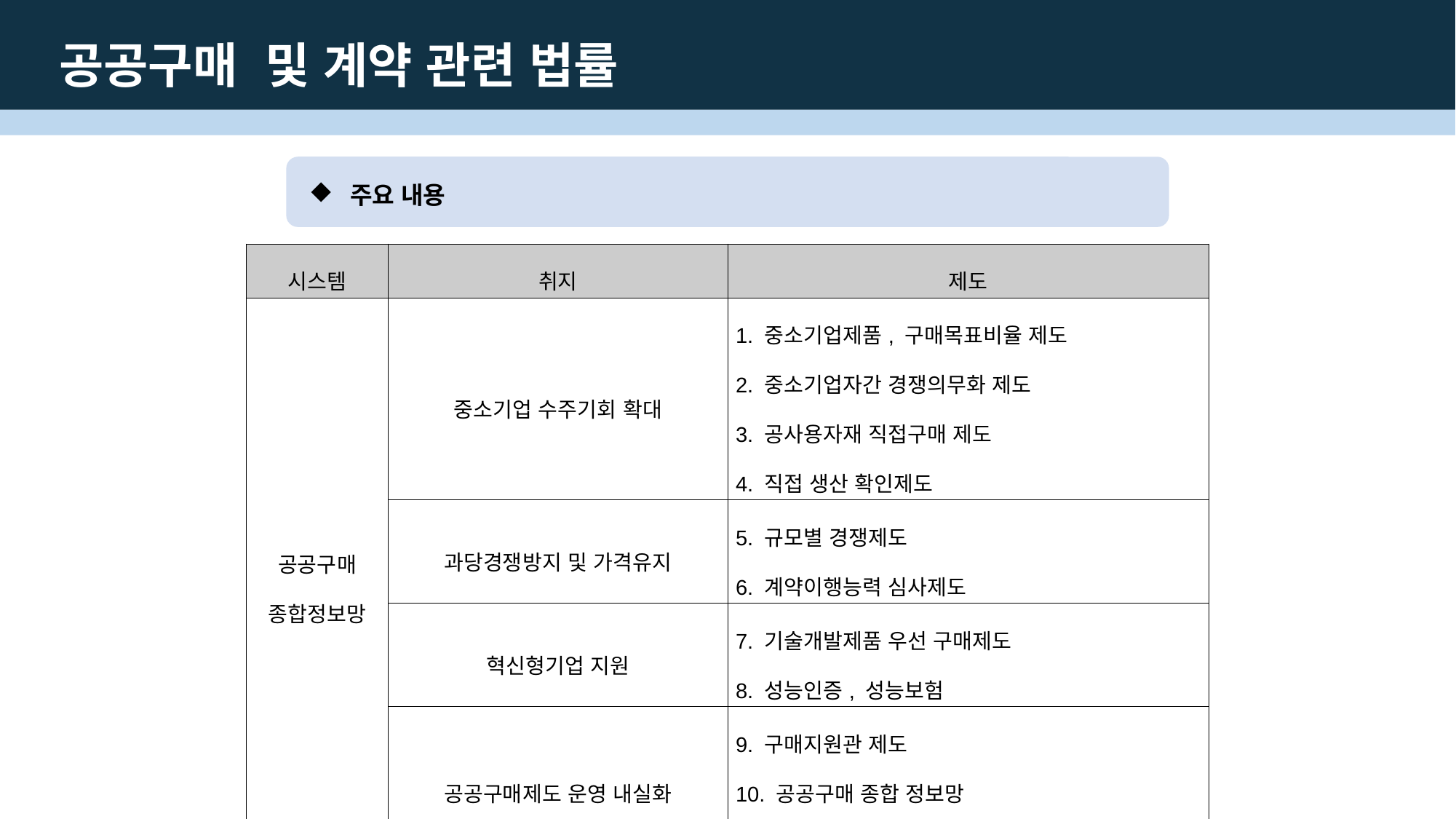

공공구매  및 계약 관련 법률

주요 내용
| 시스템 | 취지 | 제도 |
| --- | --- | --- |
| 공공구매 종합정보망 | 중소기업 수주기회 확대 | 1. 중소기업제품, 구매목표비율 제도 2. 중소기업자간 경쟁의무화 제도 3. 공사용자재 직접구매 제도 4. 직접 생산 확인제도 |
|  | 과당경쟁방지 및 가격유지 | 5. 규모별 경쟁제도 6. 계약이행능력 심사제도 |
|  | 혁신형기업 지원 | 7. 기술개발제품 우선 구매제도 8. 성능인증, 성능보험 |
|  | 공공구매제도 운영 내실화 | 9. 구매지원관 제도 10. 공공구매 종합 정보망 11. 중소기업 공공 구매론 |